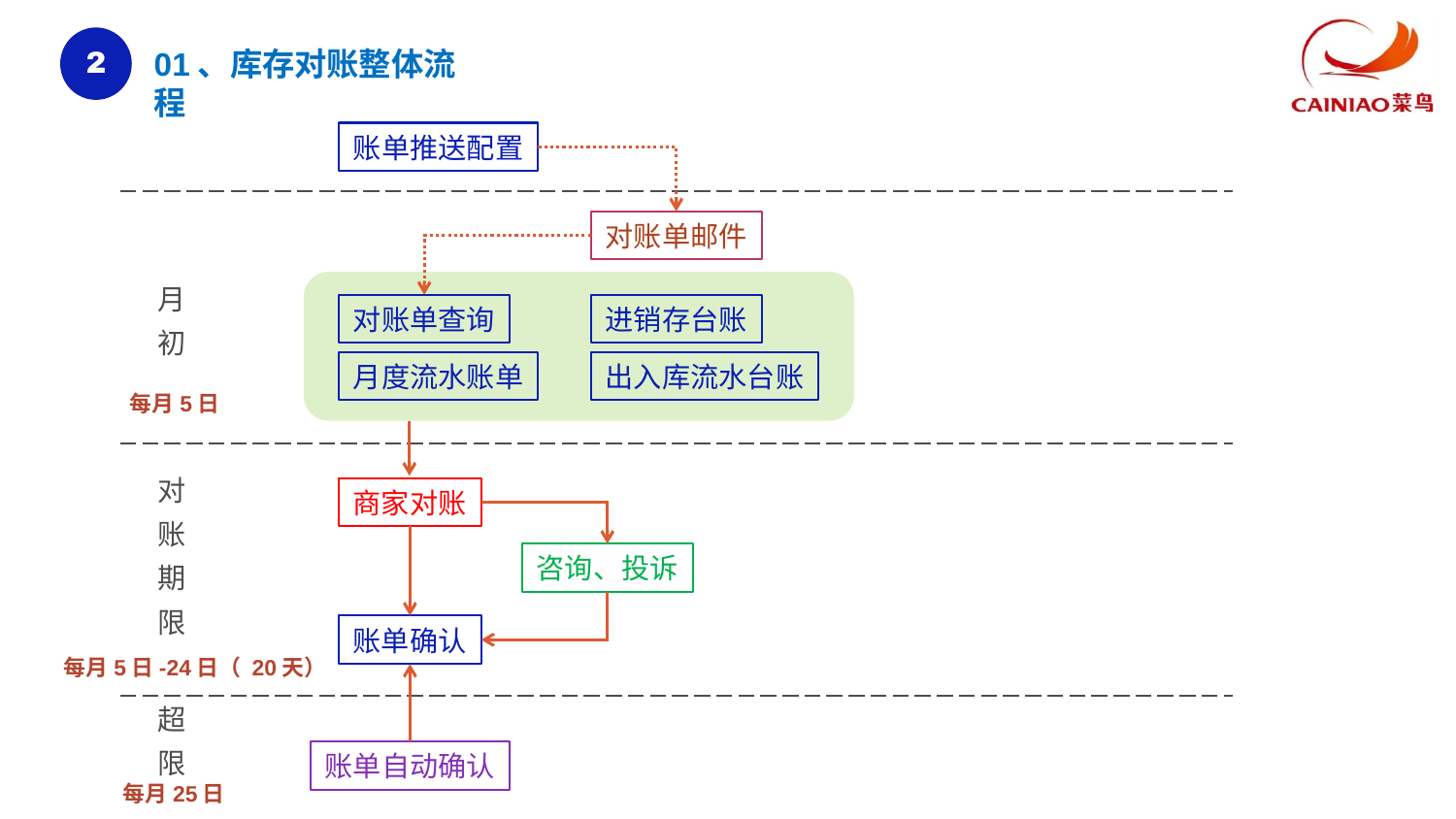

2
01、库存对账整体流程
账单推送配置
对账单邮件
月
初

对账单查询
进销存台账
月度流水账单
出入库流水台账
每月5日
对
账
期
限
商家对账
咨询、投诉
账单确认
每月5日-24日（ 20天）
超
限
账单自动确认
每月25日